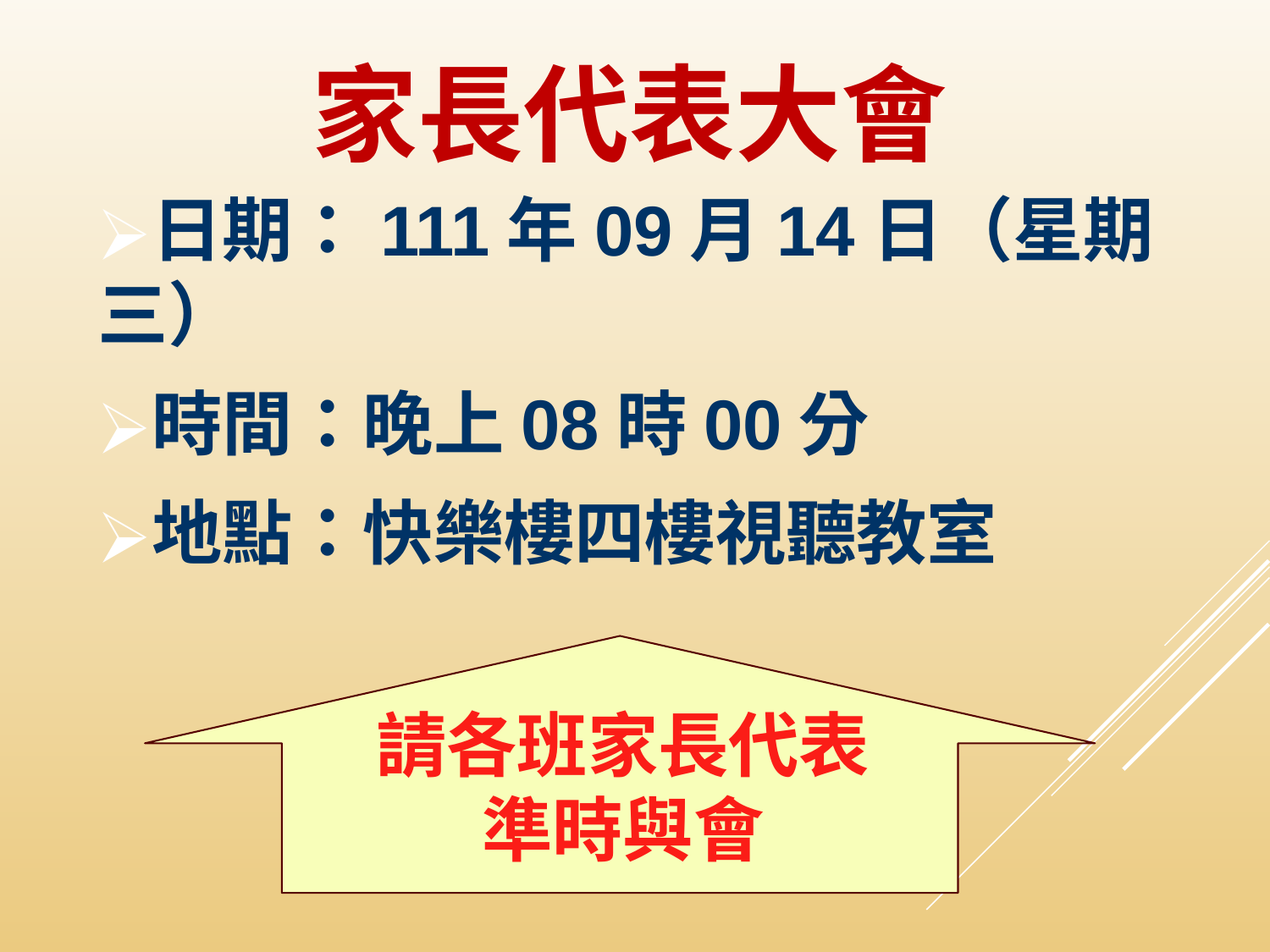

# 家長代表大會
日期：111年09月14日（星期三）
時間：晚上08時00分
地點：快樂樓四樓視聽教室

請各班家長代表
準時與會